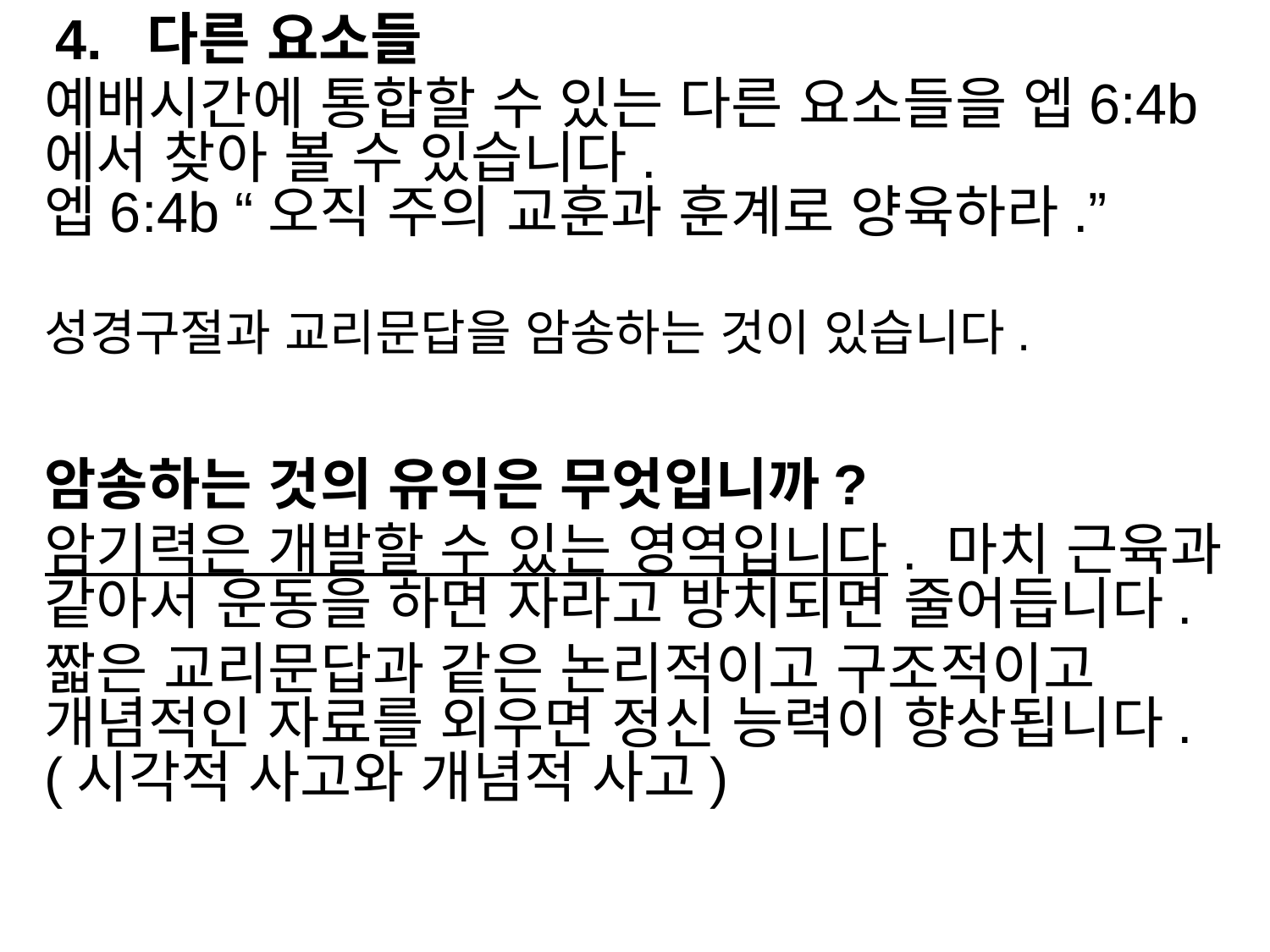

# 4.  다른 요소들
예배시간에 통합할 수 있는 다른 요소들을 엡6:4b에서 찾아 볼 수 있습니다.
엡6:4b “오직 주의 교훈과 훈계로 양육하라.”

성경구절과 교리문답을 암송하는 것이 있습니다.

암송하는 것의 유익은 무엇입니까?
암기력은 개발할 수 있는 영역입니다. 마치 근육과 같아서 운동을 하면 자라고 방치되면 줄어듭니다.
짧은 교리문답과 같은 논리적이고 구조적이고 개념적인 자료를 외우면 정신 능력이 향상됩니다. (시각적 사고와 개념적 사고)